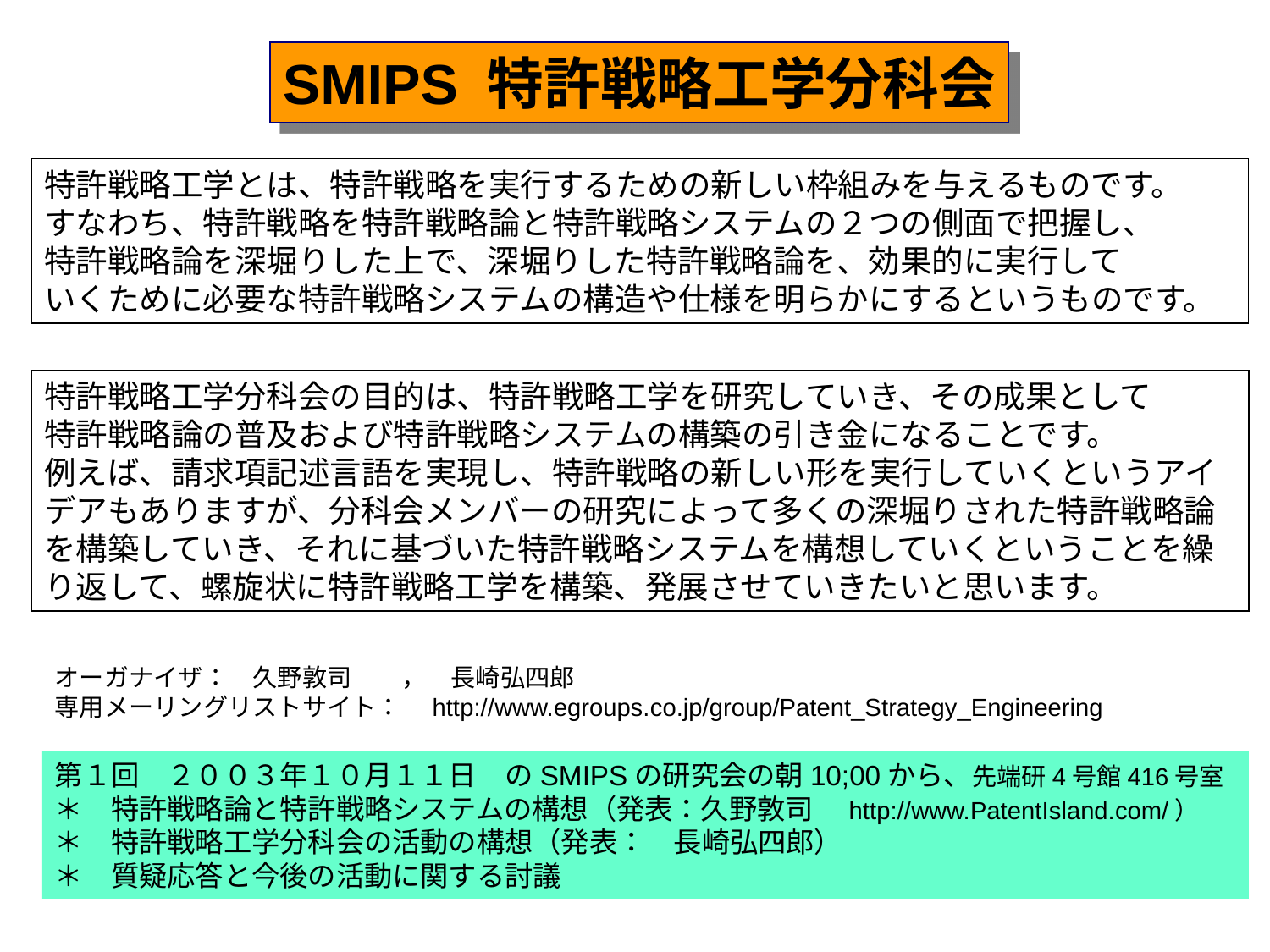

SMIPS 特許戦略工学分科会
特許戦略工学とは、特許戦略を実行するための新しい枠組みを与えるものです。
すなわち、特許戦略を特許戦略論と特許戦略システムの２つの側面で把握し、
特許戦略論を深堀りした上で、深堀りした特許戦略論を、効果的に実行して
いくために必要な特許戦略システムの構造や仕様を明らかにするというものです。
特許戦略工学分科会の目的は、特許戦略工学を研究していき、その成果として
特許戦略論の普及および特許戦略システムの構築の引き金になることです。
例えば、請求項記述言語を実現し、特許戦略の新しい形を実行していくというアイデアもありますが、分科会メンバーの研究によって多くの深堀りされた特許戦略論を構築していき、それに基づいた特許戦略システムを構想していくということを繰り返して、螺旋状に特許戦略工学を構築、発展させていきたいと思います。
オーガナイザ：　久野敦司　　，　長崎弘四郎
専用メーリングリストサイト：　http://www.egroups.co.jp/group/Patent_Strategy_Engineering
第１回　２００３年１０月１１日　のSMIPSの研究会の朝10;00から、先端研4号館416号室
＊　特許戦略論と特許戦略システムの構想（発表：久野敦司　http://www.PatentIsland.com/）
＊　特許戦略工学分科会の活動の構想（発表：　長崎弘四郎）
＊　質疑応答と今後の活動に関する討議
1